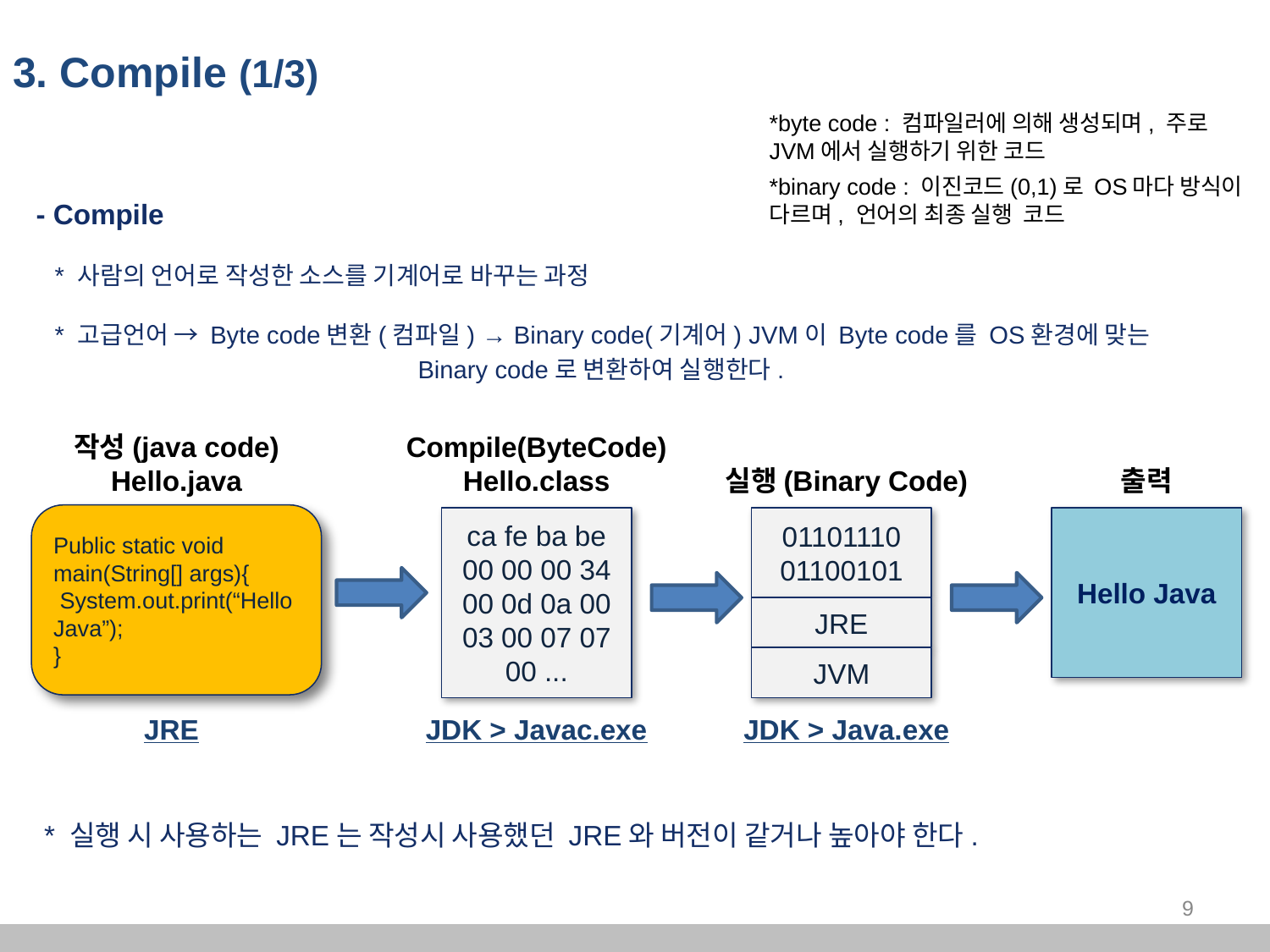

3. Compile (1/3)
*byte code : 컴파일러에 의해 생성되며, 주로 JVM에서 실행하기 위한 코드

*binary code : 이진코드(0,1)로 OS마다 방식이 다르며, 언어의 최종 실행  코드
   - Compile

      * 사람의 언어로 작성한 소스를 기계어로 바꾸는 과정

      * 고급언어 → Byte code변환(컴파일) → Binary code(기계어) JVM이 Byte code를 OS환경에 맞는
                                                          Binary code로 변환하여 실행한다.

    * 실행 시 사용하는 JRE는 작성시 사용했던 JRE와 버전이 같거나 높아야 한다.
작성(java code)
Hello.java
Compile(ByteCode)
Hello.class
실행(Binary Code)
출력
Public static void main(String[] args){
 System.out.print(“Hello Java”);
}
ca fe ba be 00 00 00 34 00 0d 0a 00 03 00 07 07 00 ...
01101110
01100101
Hello Java

JRE
JVM
JRE
JDK > Javac.exe
JDK > Java.exe
9